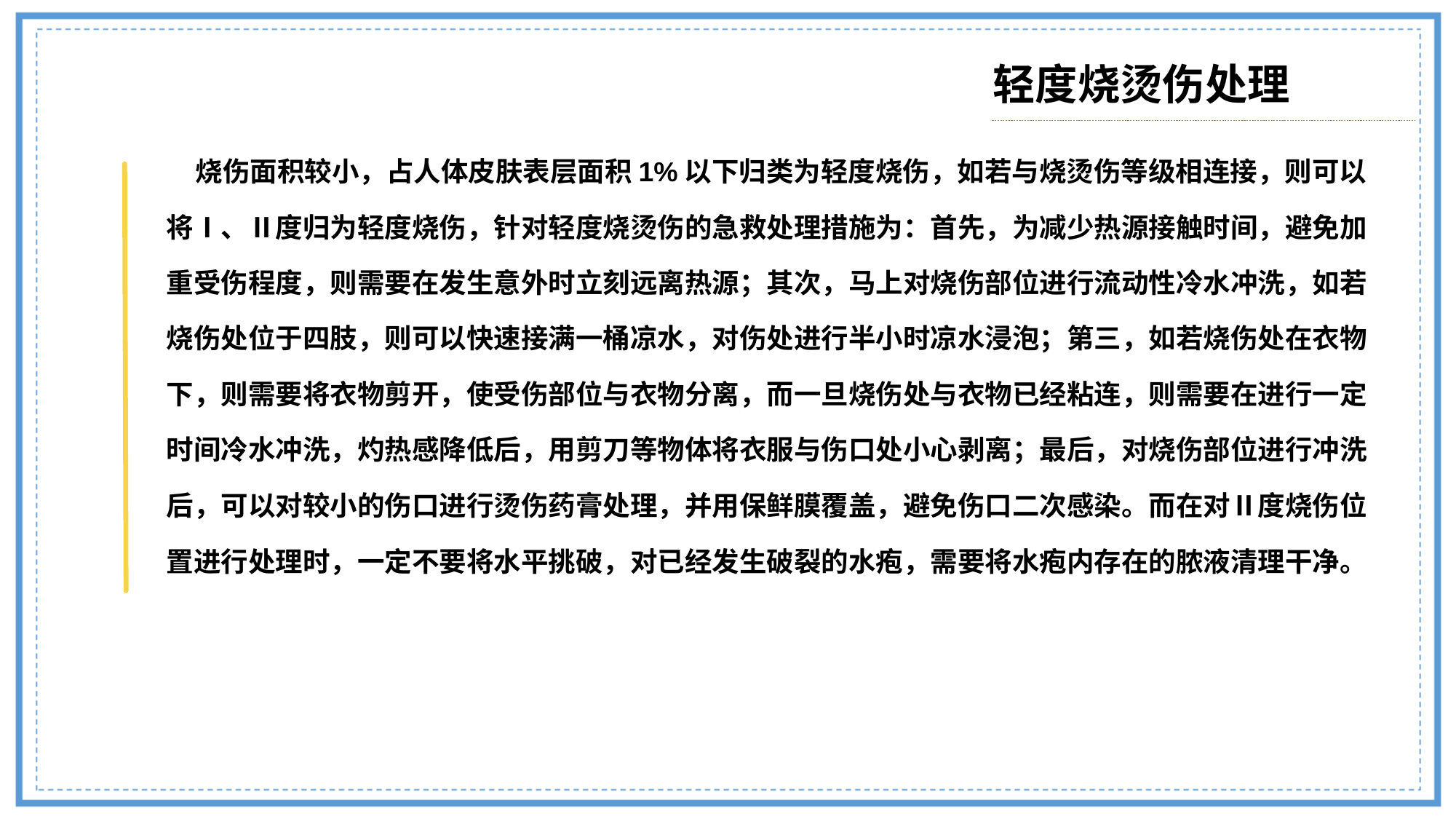

轻度烧烫伤处理
    烧伤面积较小，占人体皮肤表层面积1%以下归类为轻度烧伤，如若与烧烫伤等级相连接，则可以将Ⅰ、Ⅱ度归为轻度烧伤，针对轻度烧烫伤的急救处理措施为：首先，为减少热源接触时间，避免加重受伤程度，则需要在发生意外时立刻远离热源；其次，马上对烧伤部位进行流动性冷水冲洗，如若烧伤处位于四肢，则可以快速接满一桶凉水，对伤处进行半小时凉水浸泡；第三，如若烧伤处在衣物下，则需要将衣物剪开，使受伤部位与衣物分离，而一旦烧伤处与衣物已经粘连，则需要在进行一定时间冷水冲洗，灼热感降低后，用剪刀等物体将衣服与伤口处小心剥离；最后，对烧伤部位进行冲洗后，可以对较小的伤口进行烫伤药膏处理，并用保鲜膜覆盖，避免伤口二次感染。而在对Ⅱ度烧伤位置进行处理时，一定不要将水平挑破，对已经发生破裂的水疱，需要将水疱内存在的脓液清理干净。